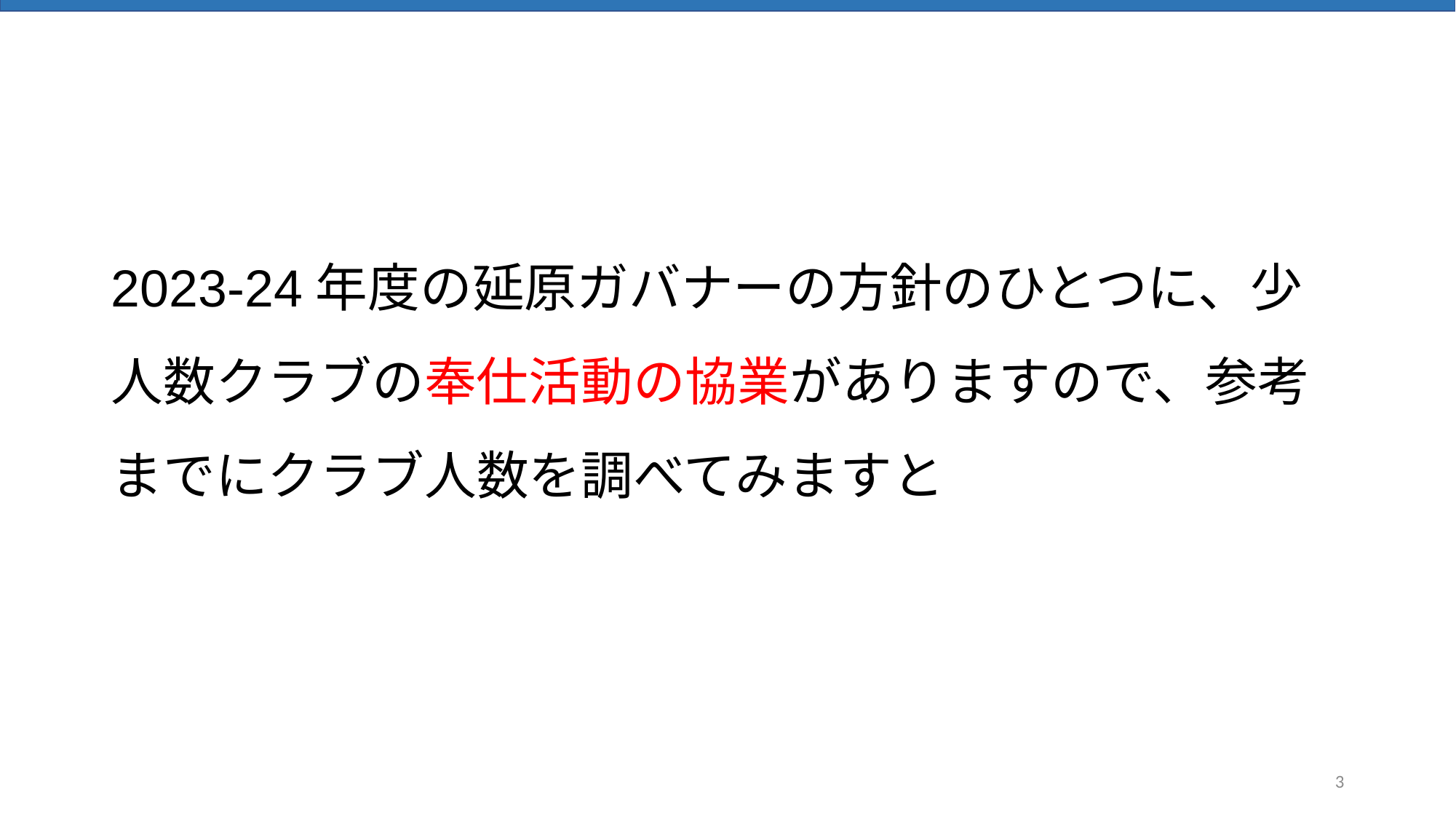

# 今年度の活動方針について
2023-24年度の延原ガバナーの方針のひとつに、少人数クラブの奉仕活動の協業がありますので、参考までにクラブ人数を調べてみますと
3